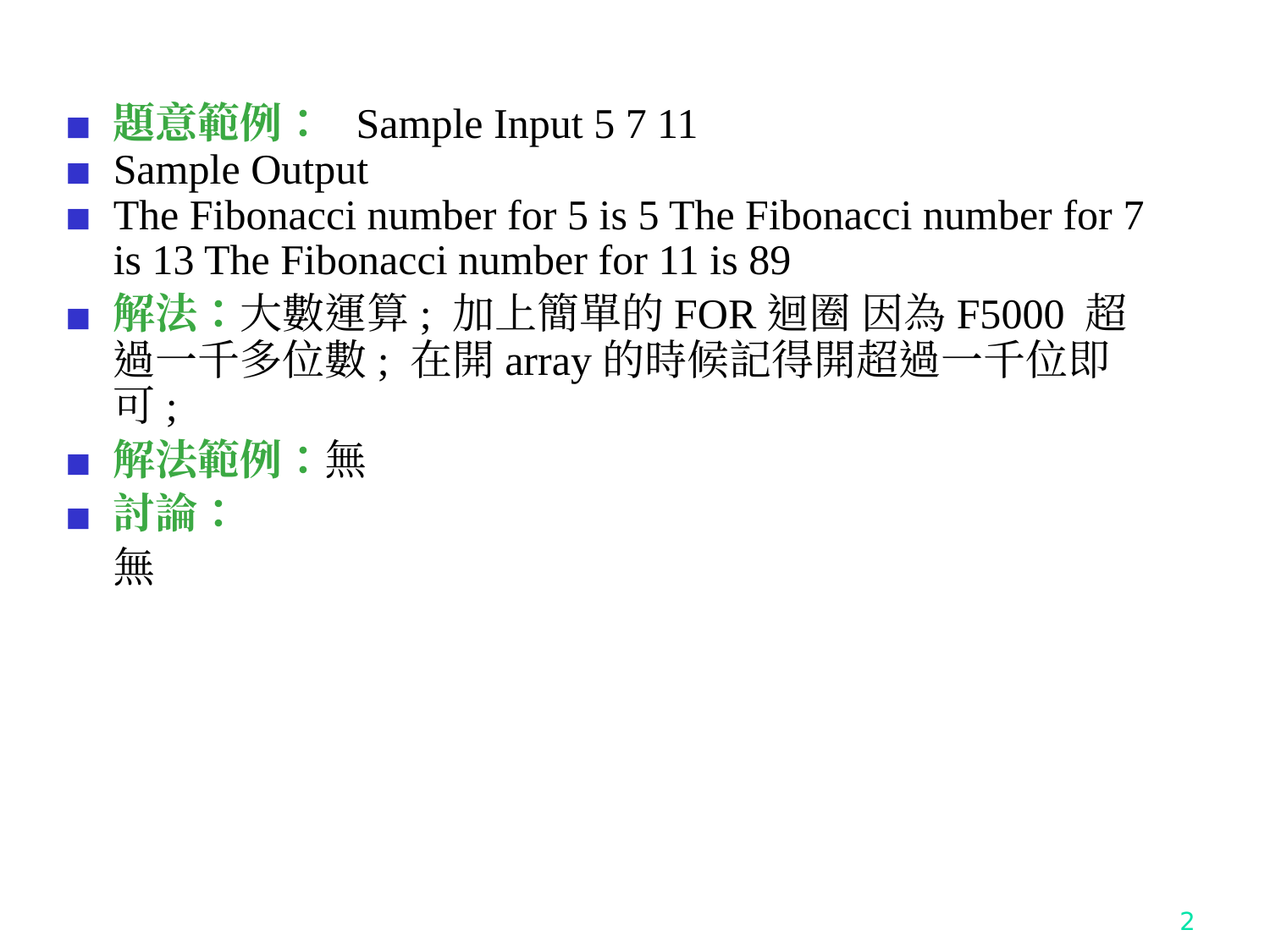

題意範例：  Sample Input 5 7 11
Sample Output
The Fibonacci number for 5 is 5 The Fibonacci number for 7 is 13 The Fibonacci number for 11 is 89
解法：大數運算; 加上簡單的FOR迴圈 因為F5000 超過一千多位數; 在開array的時候記得開超過一千位即可;
解法範例：無
討論：
	無
2